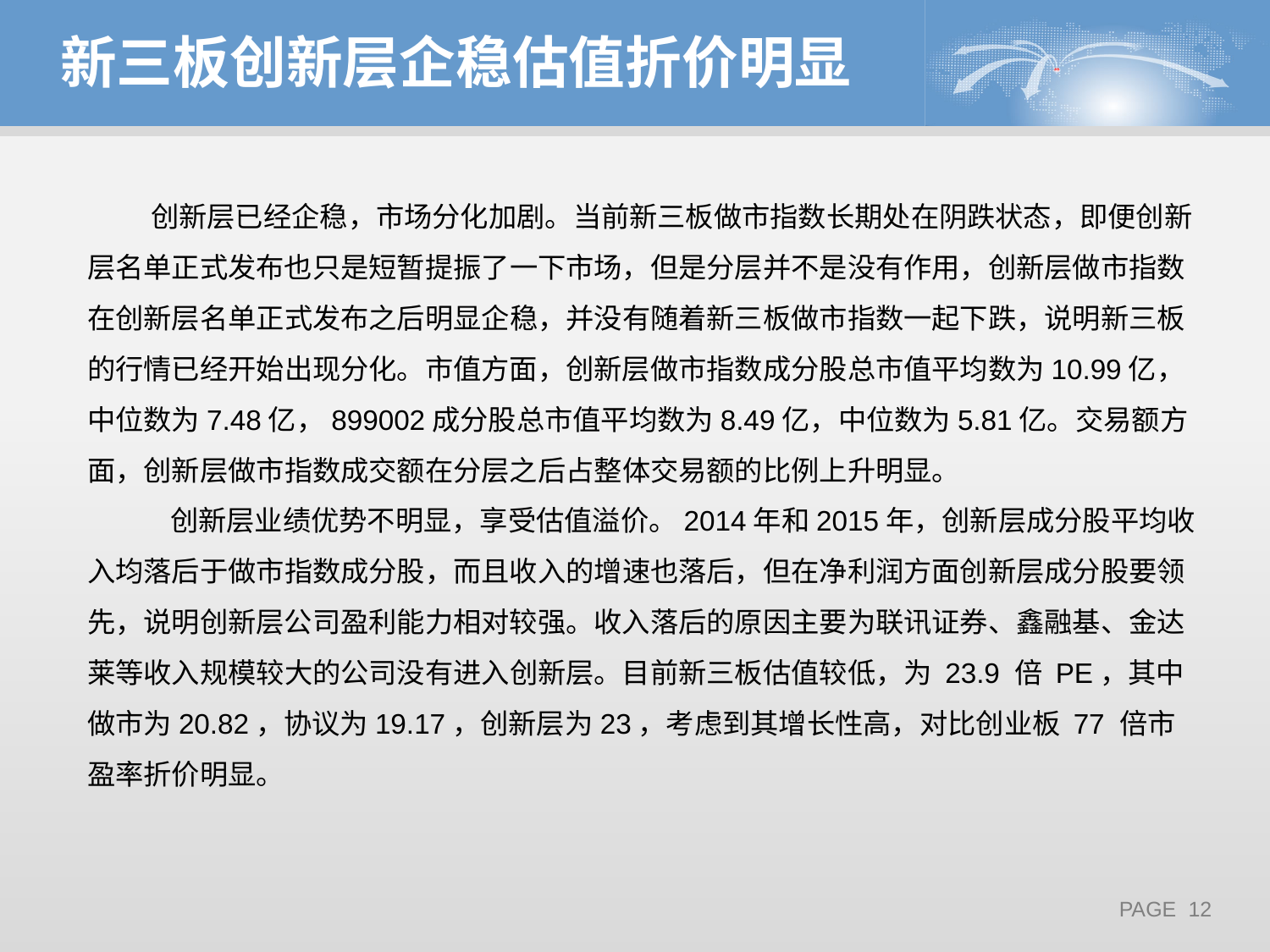

新三板创新层企稳估值折价明显
创新层已经企稳，市场分化加剧。当前新三板做市指数长期处在阴跌状态，即便创新层名单正式发布也只是短暂提振了一下市场，但是分层并不是没有作用，创新层做市指数在创新层名单正式发布之后明显企稳，并没有随着新三板做市指数一起下跌，说明新三板的行情已经开始出现分化。市值方面，创新层做市指数成分股总市值平均数为10.99亿，中位数为7.48亿，899002成分股总市值平均数为8.49亿，中位数为5.81亿。交易额方面，创新层做市指数成交额在分层之后占整体交易额的比例上升明显。
  创新层业绩优势不明显，享受估值溢价。2014年和2015年，创新层成分股平均收入均落后于做市指数成分股，而且收入的增速也落后，但在净利润方面创新层成分股要领先，说明创新层公司盈利能力相对较强。收入落后的原因主要为联讯证券、鑫融基、金达莱等收入规模较大的公司没有进入创新层。目前新三板估值较低，为 23.9 倍 PE，其中做市为20.82，协议为19.17，创新层为23，考虑到其增长性高，对比创业板 77 倍市盈率折价明显。